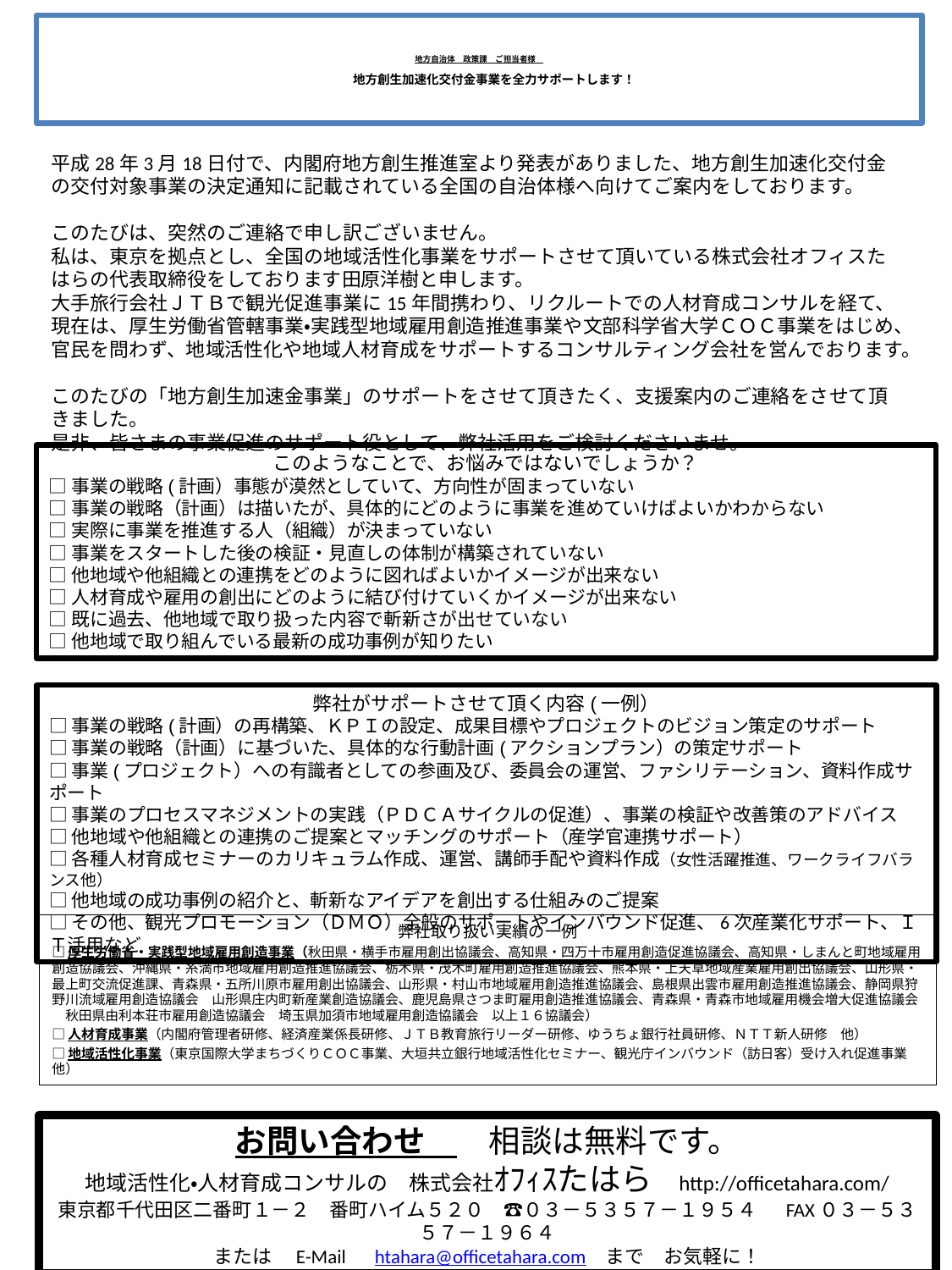

# 地方自治体　政策課　ご担当者様　 　　　　　　　 　　　　地方創生加速化交付金事業を全力サポートします！
平成28年3月18日付で、内閣府地方創生推進室より発表がありました、地方創生加速化交付金の交付対象事業の決定通知に記載されている全国の自治体様へ向けてご案内をしております。

このたびは、突然のご連絡で申し訳ございません。
私は、東京を拠点とし、全国の地域活性化事業をサポートさせて頂いている株式会社オフィスたはらの代表取締役をしております田原洋樹と申します。
大手旅行会社ＪＴＢで観光促進事業に15年間携わり、リクルートでの人材育成コンサルを経て、現在は、厚生労働省管轄事業・実践型地域雇用創造推進事業や文部科学省大学ＣＯＣ事業をはじめ、官民を問わず、地域活性化や地域人材育成をサポートするコンサルティング会社を営んでおります。

このたびの「地方創生加速金事業」のサポートをさせて頂きたく、支援案内のご連絡をさせて頂きました。
是非、皆さまの事業促進のサポート役として、弊社活用をご検討くださいませ。
このようなことで、お悩みではないでしょうか？
□事業の戦略(計画）事態が漠然としていて、方向性が固まっていない
□事業の戦略（計画）は描いたが、具体的にどのように事業を進めていけばよいかわからない
□実際に事業を推進する人（組織）が決まっていない
□事業をスタートした後の検証・見直しの体制が構築されていない
□他地域や他組織との連携をどのように図ればよいかイメージが出来ない
□人材育成や雇用の創出にどのように結び付けていくかイメージが出来ない
□既に過去、他地域で取り扱った内容で斬新さが出せていない
□他地域で取り組んでいる最新の成功事例が知りたい
弊社がサポートさせて頂く内容(一例）
□事業の戦略(計画）の再構築、ＫＰＩの設定、成果目標やプロジェクトのビジョン策定のサポート
□事業の戦略（計画）に基づいた、具体的な行動計画(アクションプラン）の策定サポート
□事業(プロジェクト）への有識者としての参画及び、委員会の運営、ファシリテーション、資料作成サポート
□事業のプロセスマネジメントの実践（ＰＤＣＡサイクルの促進）、事業の検証や改善策のアドバイス
□他地域や他組織との連携のご提案とマッチングのサポート（産学官連携サポート）
□各種人材育成セミナーのカリキュラム作成、運営、講師手配や資料作成（女性活躍推進、ワークライフバランス他）
□他地域の成功事例の紹介と、斬新なアイデアを創出する仕組みのご提案
□その他、観光プロモーション（ＤＭＯ）全般のサポートやインバウンド促進、6次産業化サポート、ＩＴ活用など
弊社取り扱い実績の一例
□厚生労働省・実践型地域雇用創造事業（秋田県・横手市雇用創出協議会、高知県・四万十市雇用創造促進協議会、高知県・しまんと町地域雇用創造協議会、沖縄県・糸満市地域雇用創造推進協議会、栃木県・茂木町雇用創造推進協議会、熊本県・上天草地域産業雇用創出協議会、山形県・最上町交流促進課、青森県・五所川原市雇用創出協議会、山形県・村山市地域雇用創造推進協議会、島根県出雲市雇用創造推進協議会、静岡県狩野川流域雇用創造協議会　山形県庄内町新産業創造協議会、鹿児島県さつま町雇用創造推進協議会、青森県・青森市地域雇用機会増大促進協議会　秋田県由利本荘市雇用創造協議会　埼玉県加須市地域雇用創造協議会　以上１６協議会）
□人材育成事業（内閣府管理者研修、経済産業係長研修、ＪＴＢ教育旅行リーダー研修、ゆうちょ銀行社員研修、ＮＴＴ新人研修　他）
□地域活性化事業（東京国際大学まちづくりＣＯＣ事業、大垣共立銀行地域活性化セミナー、観光庁インバウンド（訪日客）受け入れ促進事業　他）

お問い合わせ　　相談は無料です。
地域活性化・人材育成コンサルの　株式会社ｵﾌｨｽたはら　http://officetahara.com/
東京都千代田区二番町１－２　番町ハイム５２０　☎０３－５３５７－１９５４ 　FAX０３－５３５７－１９６４
または　E-Mail　htahara@officetahara.com　まで　お気軽に！